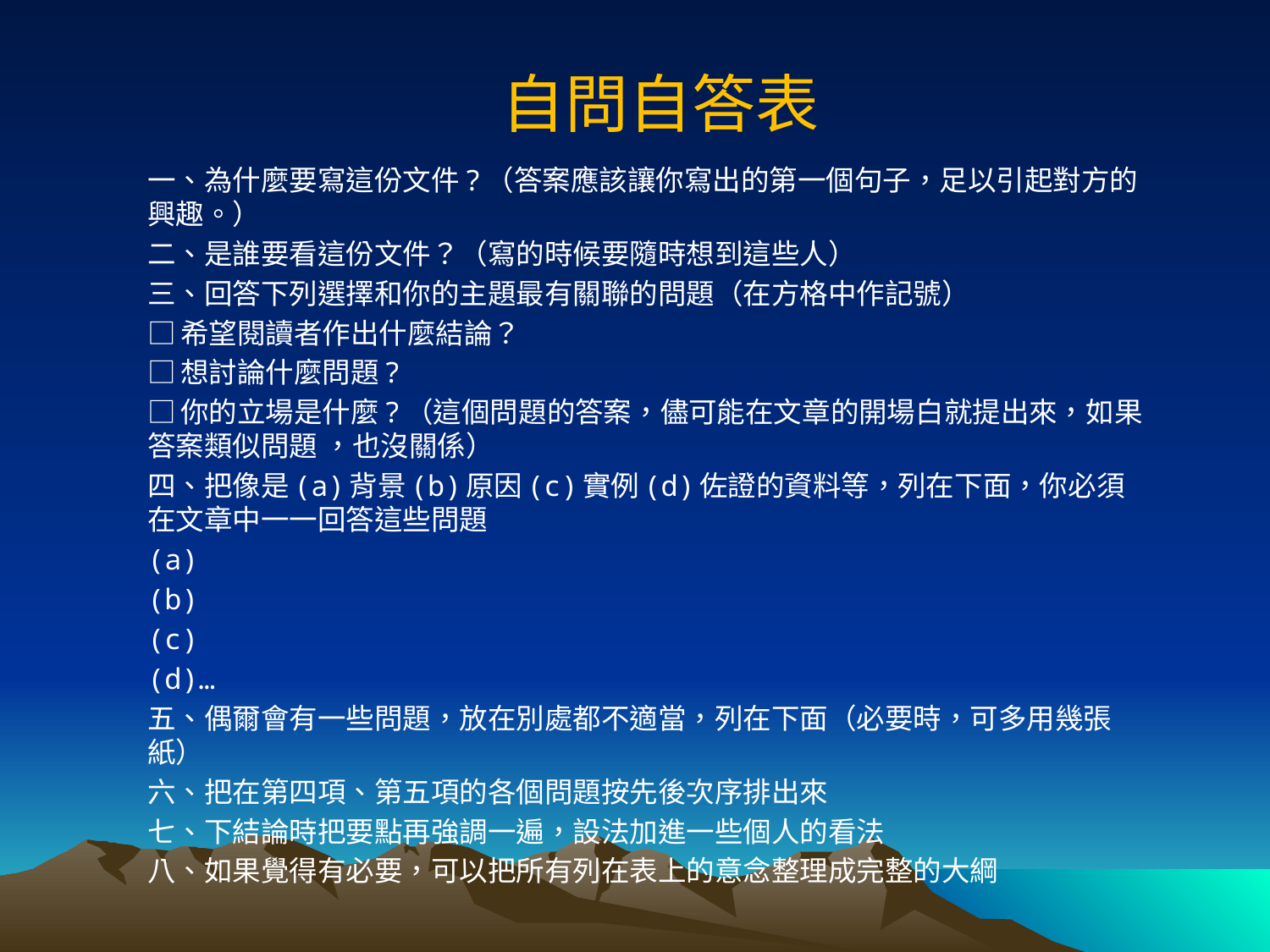

# 自問自答表
一、為什麼要寫這份文件?（答案應該讓你寫出的第一個句子，足以引起對方的興趣。）
二、是誰要看這份文件？（寫的時候要隨時想到這些人）
三、回答下列選擇和你的主題最有關聯的問題（在方格中作記號）
□希望閱讀者作出什麼結論？
□想討論什麼問題?
□你的立場是什麼?（這個問題的答案，儘可能在文章的開場白就提出來，如果答案類似問題 ，也沒關係）
四、把像是(a)背景(b)原因(c)實例(d)佐證的資料等，列在下面，你必須在文章中一一回答這些問題
(a)
(b)
(c)
(d)…
五、偶爾會有一些問題，放在別處都不適當，列在下面（必要時，可多用幾張紙）
六、把在第四項、第五項的各個問題按先後次序排出來
七、下結論時把要點再強調一遍，設法加進一些個人的看法
八、如果覺得有必要，可以把所有列在表上的意念整理成完整的大綱